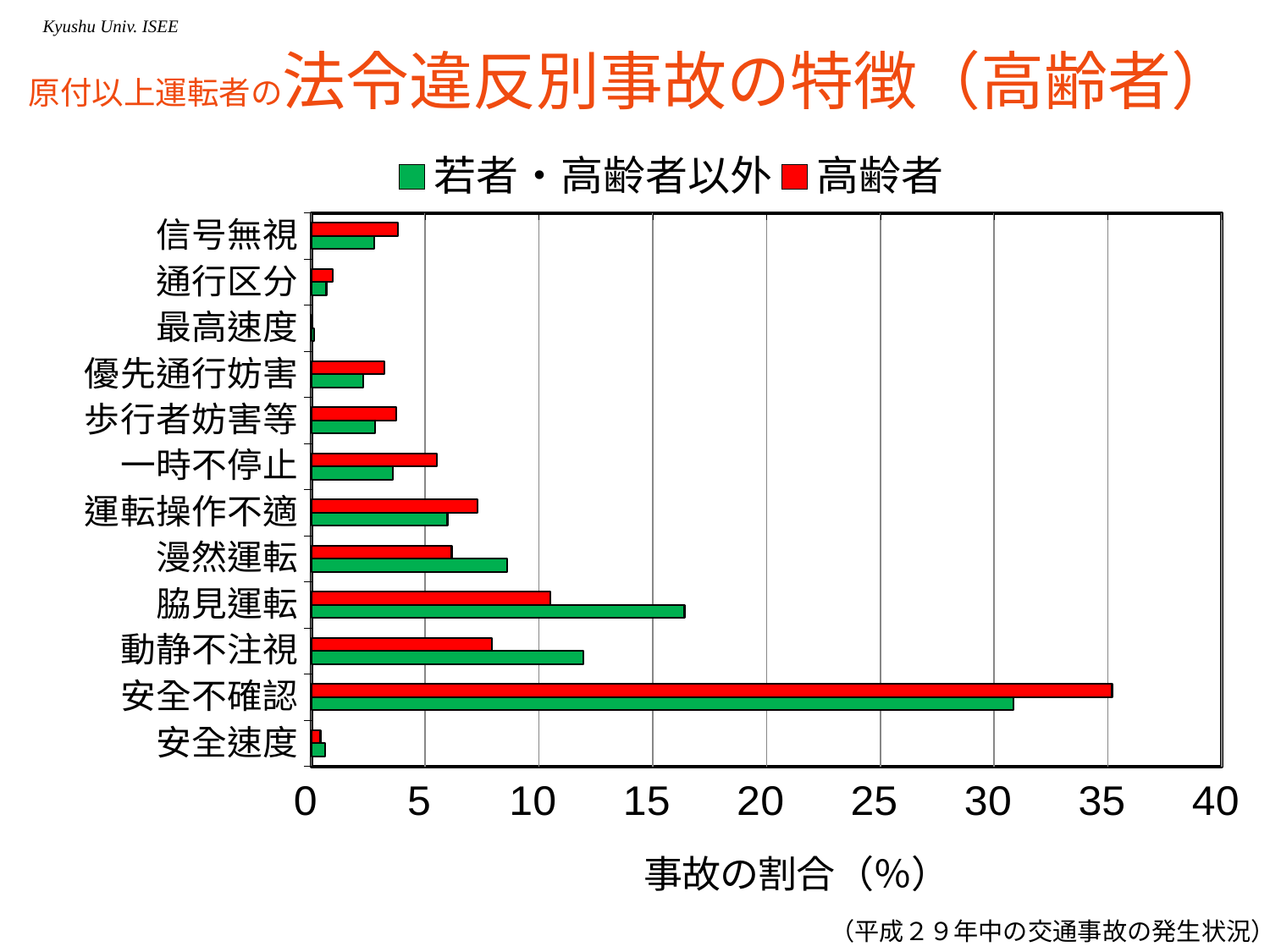

# 原付以上運転者の法令違反別事故の特徴（高齢者）

### Chart

| Category | 高齢者 | 若者・高齢者以外 |
|---|---|---|
| 信号無視 | 3.8122673844018755 | 2.765069040597525 |
| 通行区分 | 0.9346678722375256 | 0.6566436071989636 |
| 最高速度 | 0.03995205753096284 | 0.1150676625416862 |
| 優先通行妨害 | 3.212986521437433 | 2.2896397762037317 |
| 歩行者妨害等 | 3.7376201190150766 | 2.7971088388501504 |
| 一時不停止 | 5.513383939272873 | 3.5770884436237353 |
| 運転操作不適 | 7.300712828815947 | 5.979039770691508 |
| 漫然運転 | 6.165233298988582 | 8.610437394923242 |
| 脇見運転 | 10.487415101877746 | 16.396108370311165 |
| 動静不注視 | 7.936791639506277 | 11.947399608632143 |
| 安全不確認 | 35.181992135752886 | 30.863972108149824 |
| 安全速度 | 0.39741783543957776 | 0.6122013063969353 |
（平成２９年中の交通事故の発生状況）